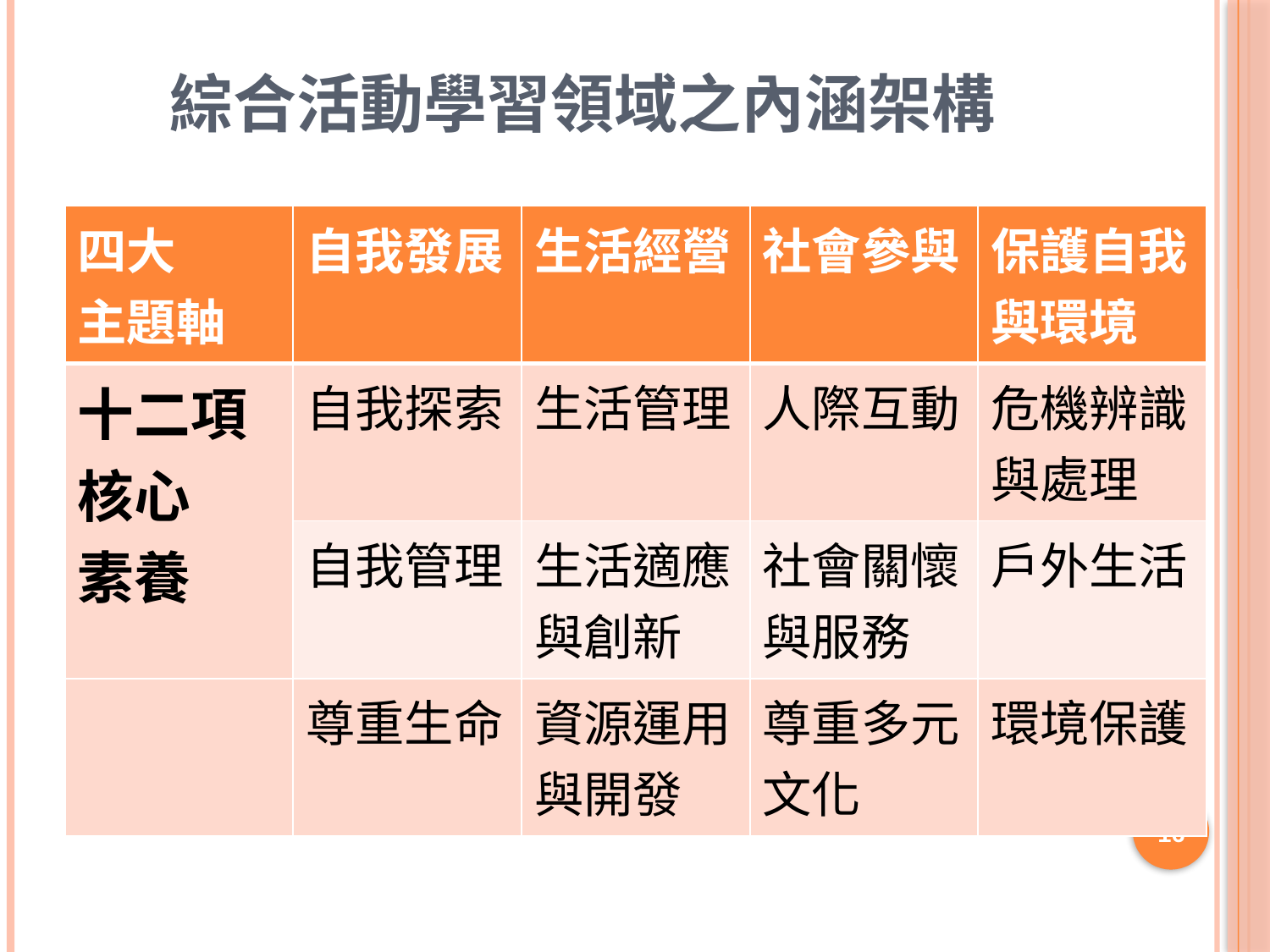

# 綜合活動學習領域之內涵架構
| 四大 主題軸 | 自我發展 | 生活經營 | 社會參與 | 保護自我 與環境 |
| --- | --- | --- | --- | --- |
| 十二項 核心 素養 | 自我探索 | 生活管理 | 人際互動 | 危機辨識與處理 |
|  | 自我管理 | 生活適應與創新 | 社會關懷與服務 | 戶外生活 |
|  | 尊重生命 | 資源運用與開發 | 尊重多元文化 | 環境保護 |
16